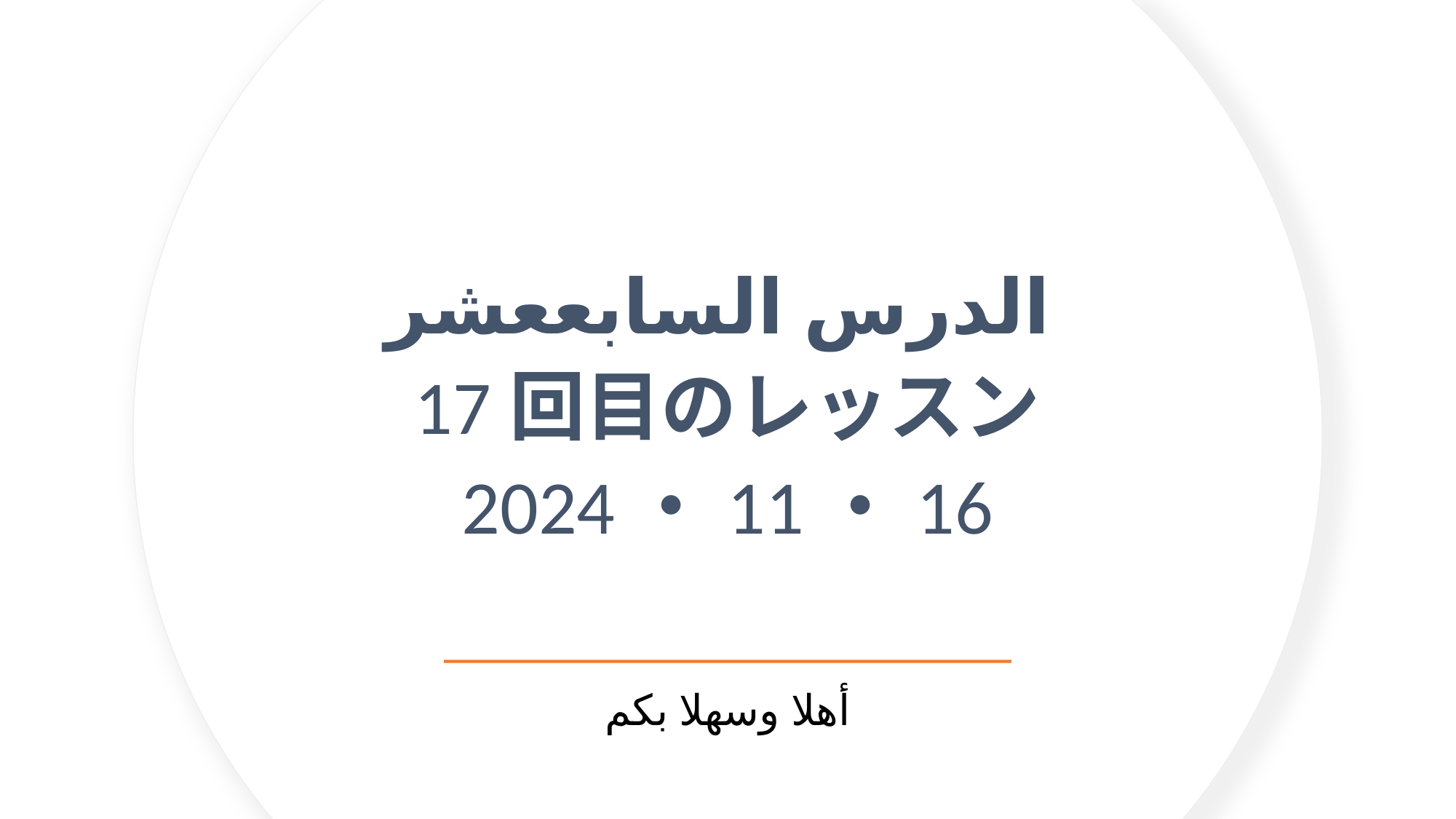

# الدرس السابععشر
17回目のレッスン
2024・11・16

أهلا وسهلا بكم